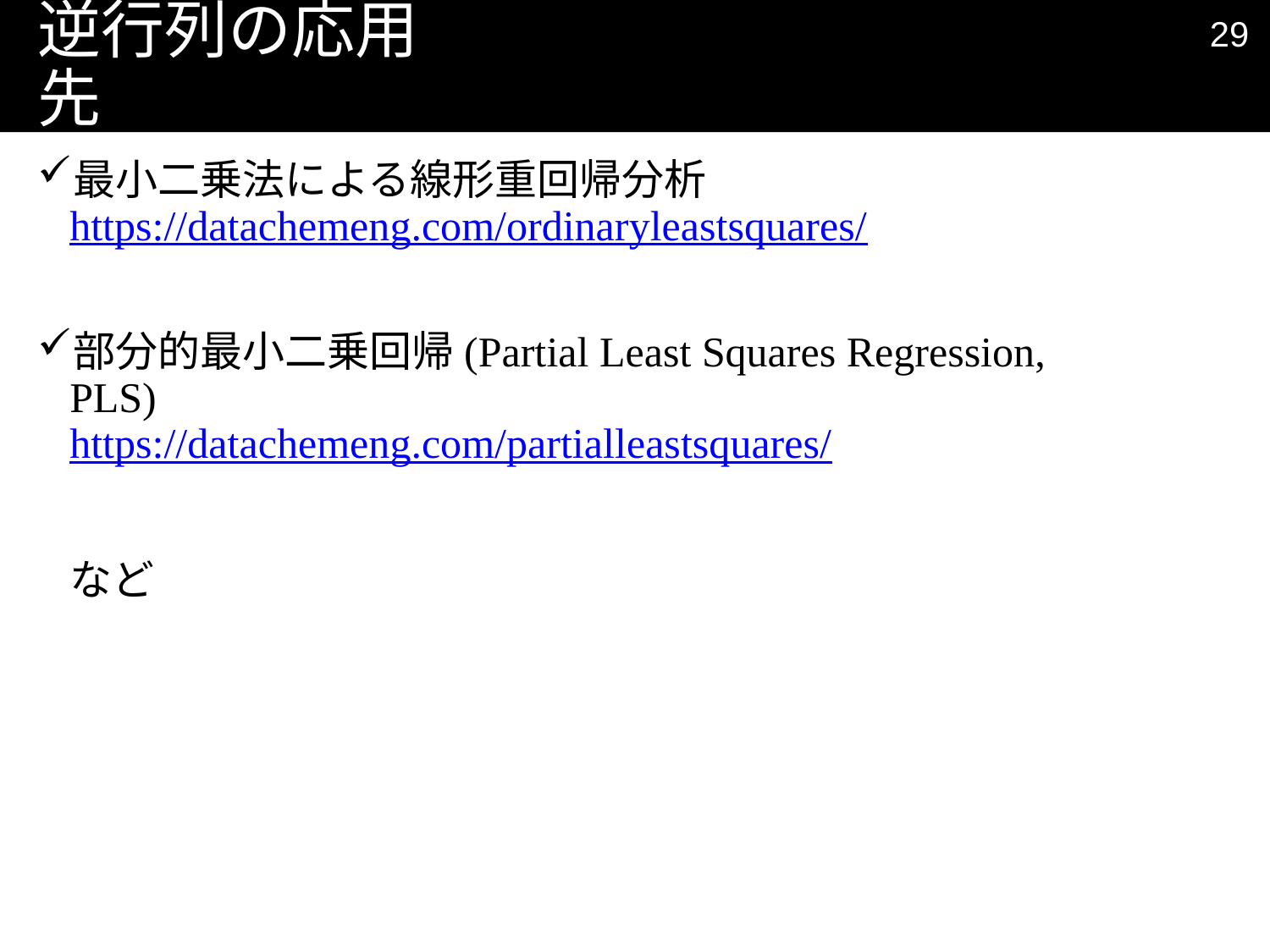

29
# 逆行列の応用先
最小二乗法による線形重回帰分析
https://datachemeng.com/ordinaryleastsquares/

部分的最小二乗回帰(Partial Least Squares Regression, PLS)
https://datachemeng.com/partialleastsquares/
など